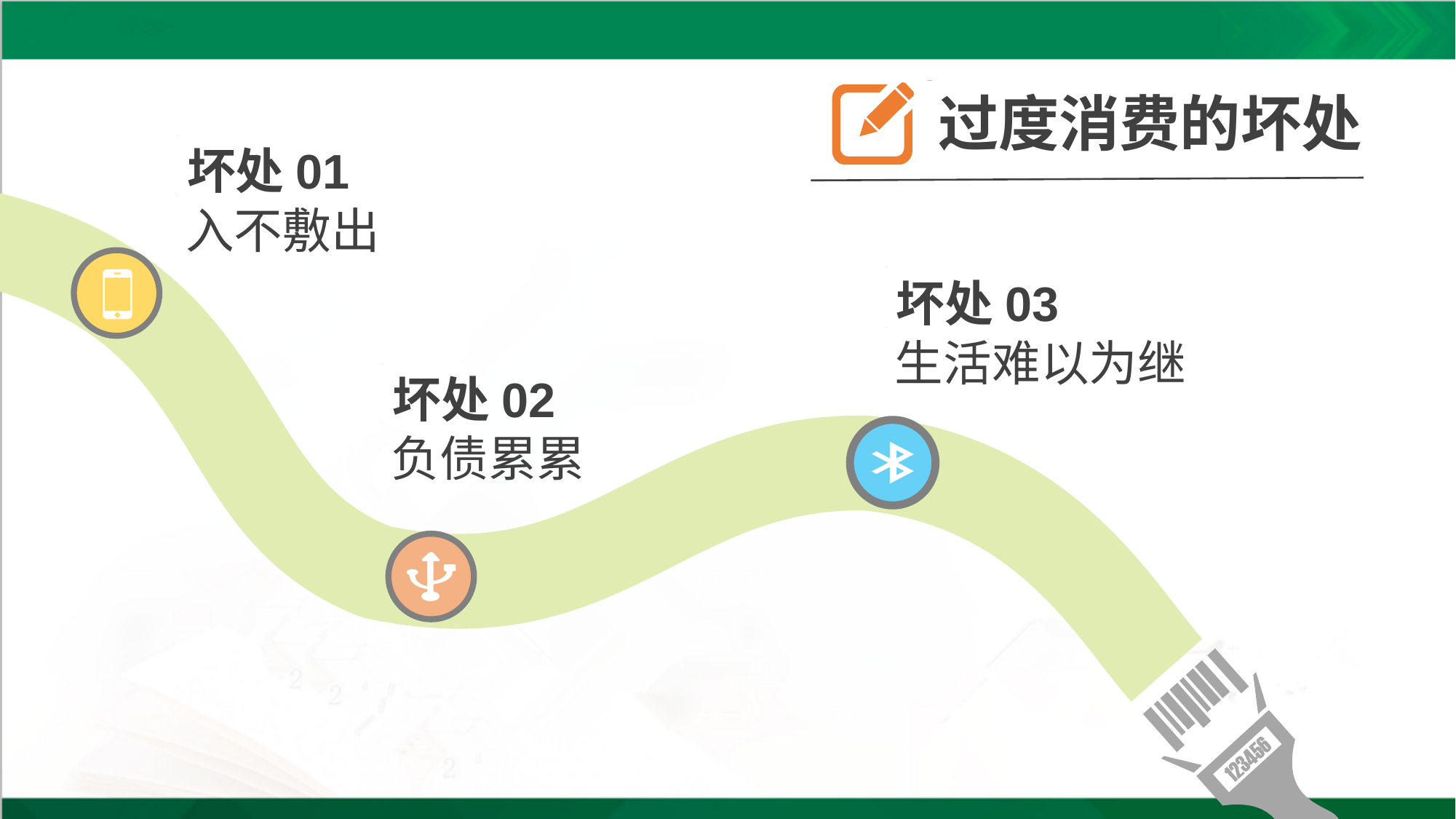

过度消费的坏处

坏处01
入不敷出

坏处03
生活难以为继

坏处02
负债累累